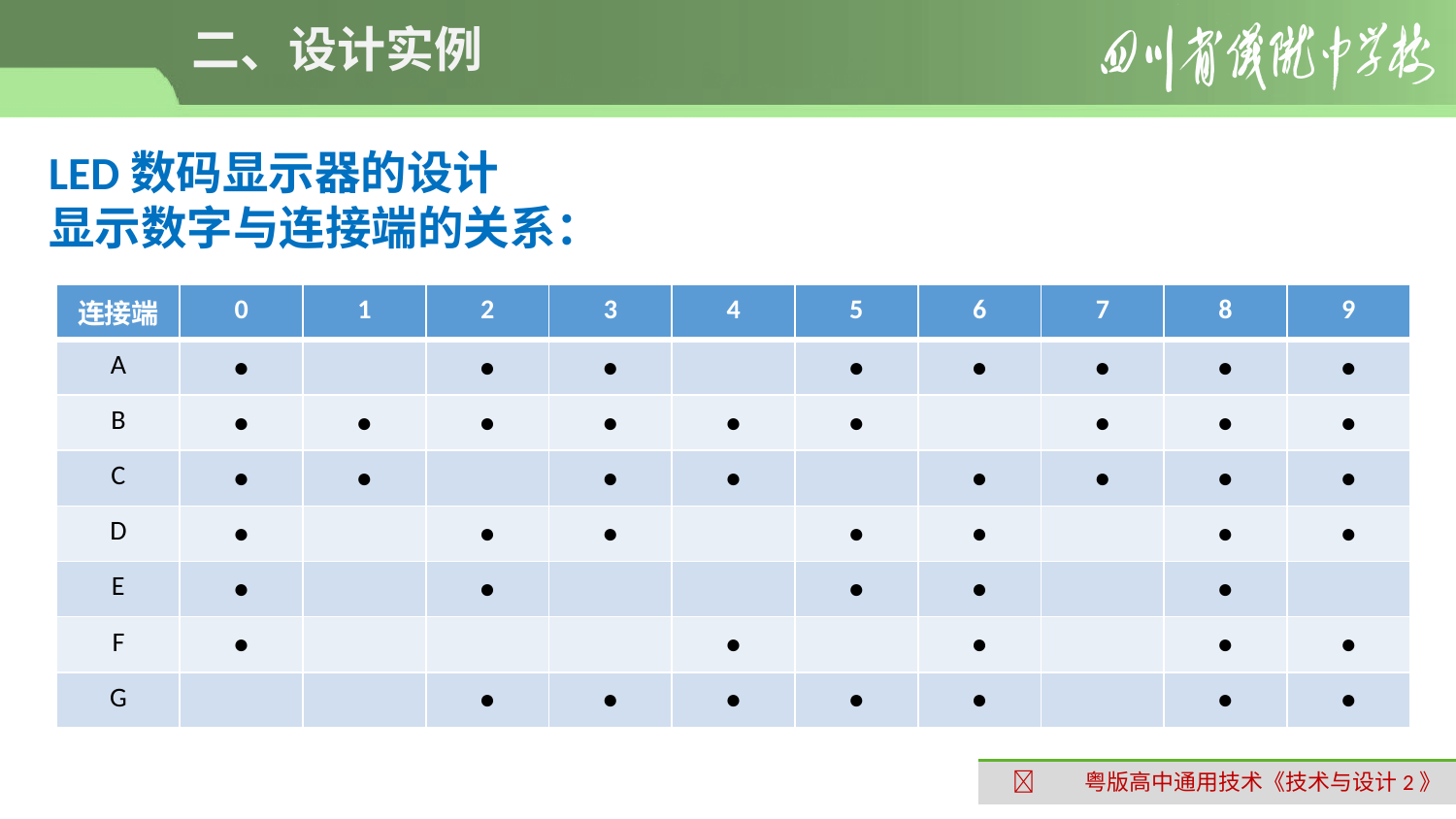

# 二、设计实例
LED数码显示器的设计
显示数字与连接端的关系：
| 连接端 | 0 | 1 | 2 | 3 | 4 | 5 | 6 | 7 | 8 | 9 |
| --- | --- | --- | --- | --- | --- | --- | --- | --- | --- | --- |
| A | ● |  | ● | ● |  | ● | ● | ● | ● | ● |
| B | ● | ● | ● | ● | ● | ● |  | ● | ● | ● |
| C | ● | ● |  | ● | ● |  | ● | ● | ● | ● |
| D | ● |  | ● | ● |  | ● | ● |  | ● | ● |
| E | ● |  | ● |  |  | ● | ● |  | ● |  |
| F | ● |  |  |  | ● |  | ● |  | ● | ● |
| G |  |  | ● | ● | ● | ● | ● |  | ● | ● |